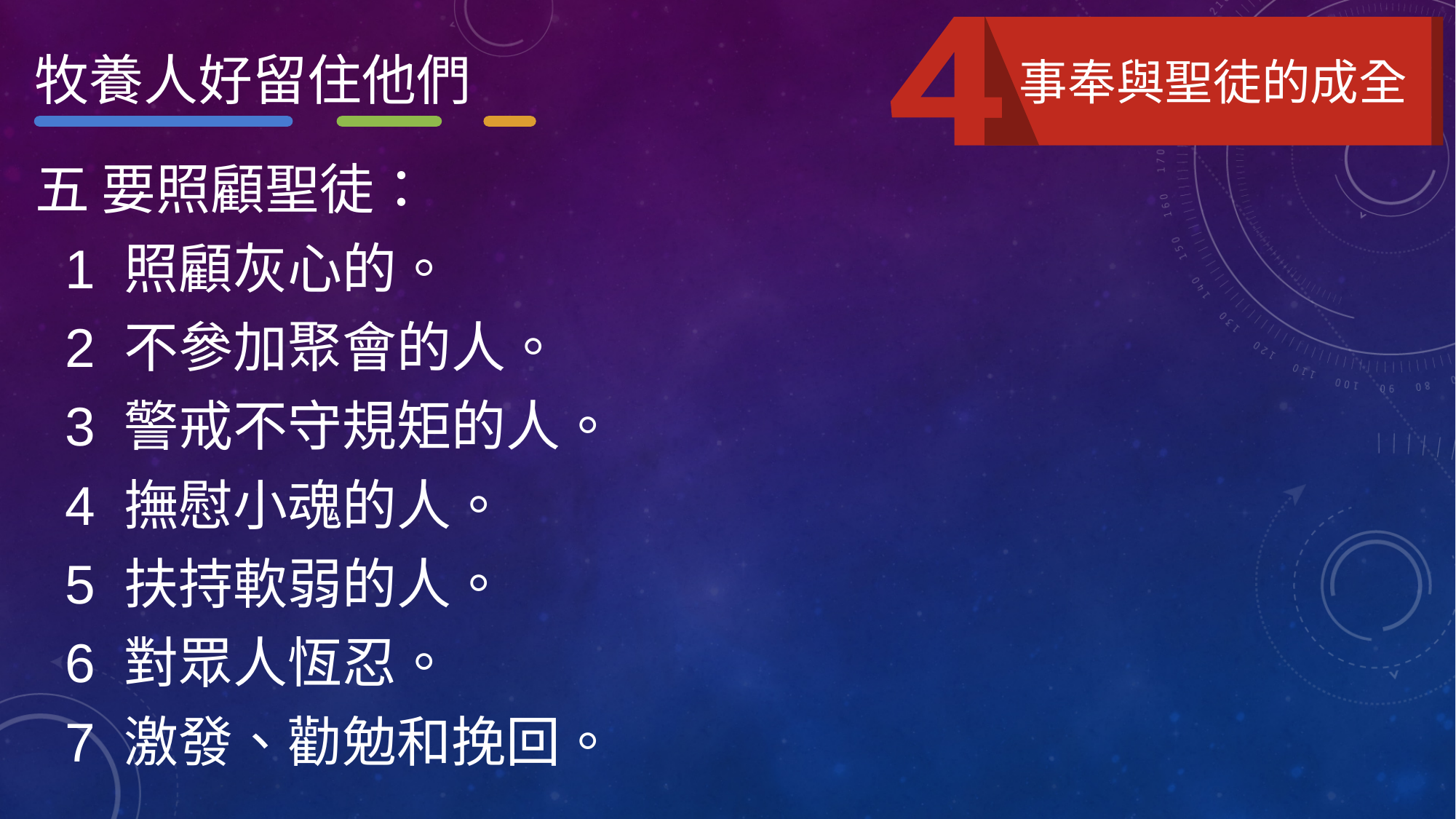

牧養人好留住他們
事奉與聖徒的成全

五 要照顧聖徒：
  1 照顧灰心的。
  2 不參加聚會的人。
  3 警戒不守規矩的人。
  4 撫慰小魂的人。
  5 扶持軟弱的人。
  6 對眾人恆忍。
  7 激發、勸勉和挽回。